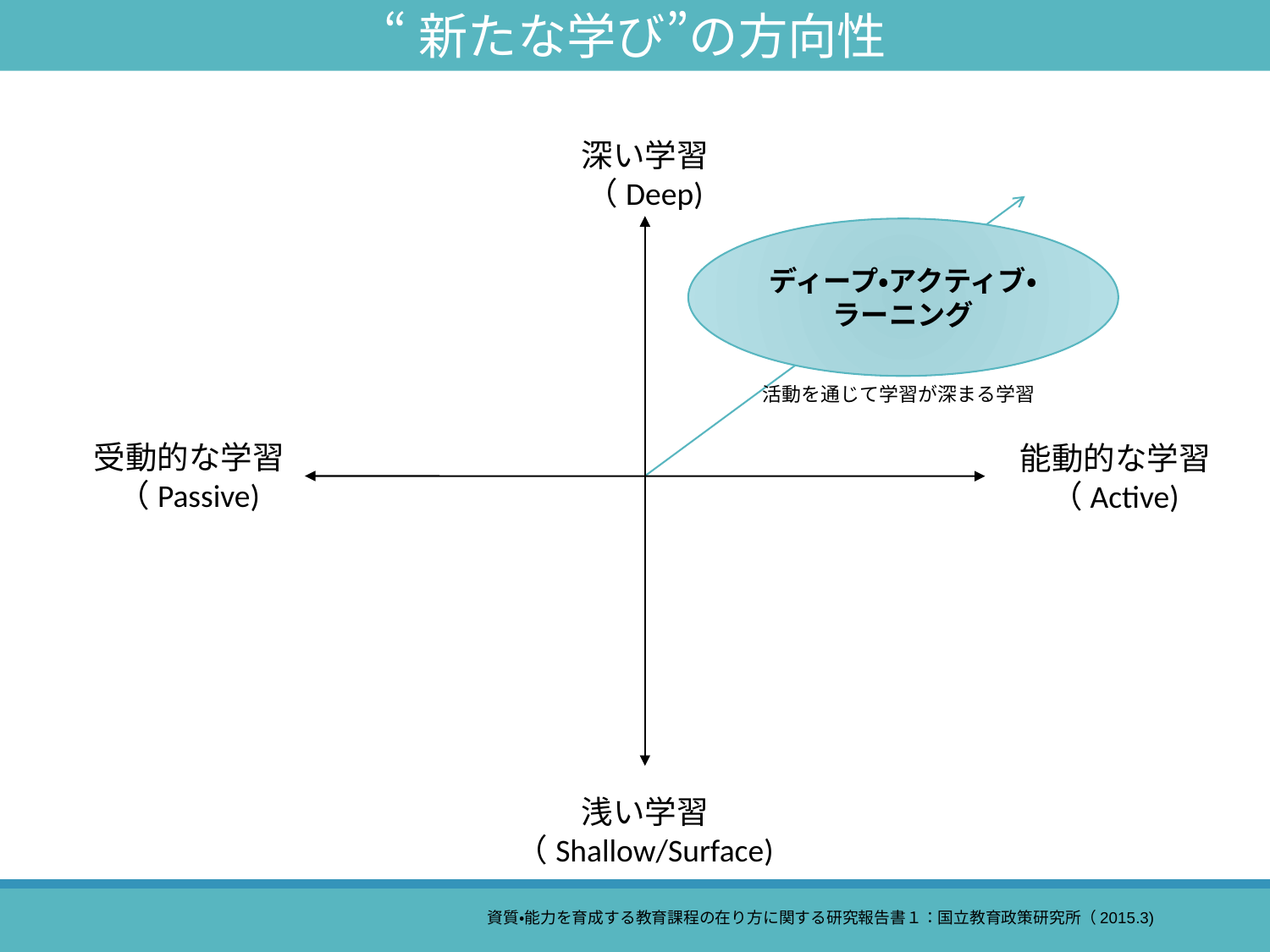

“新たな学び”の方向性
深い学習
（Deep)
ディープ・アクティブ・ラーニング
活動を通じて学習が深まる学習
受動的な学習
（Passive)
能動的な学習
（Active)
浅い学習
（Shallow/Surface)
資質・能力を育成する教育課程の在り方に関する研究報告書１：国立教育政策研究所（2015.3)